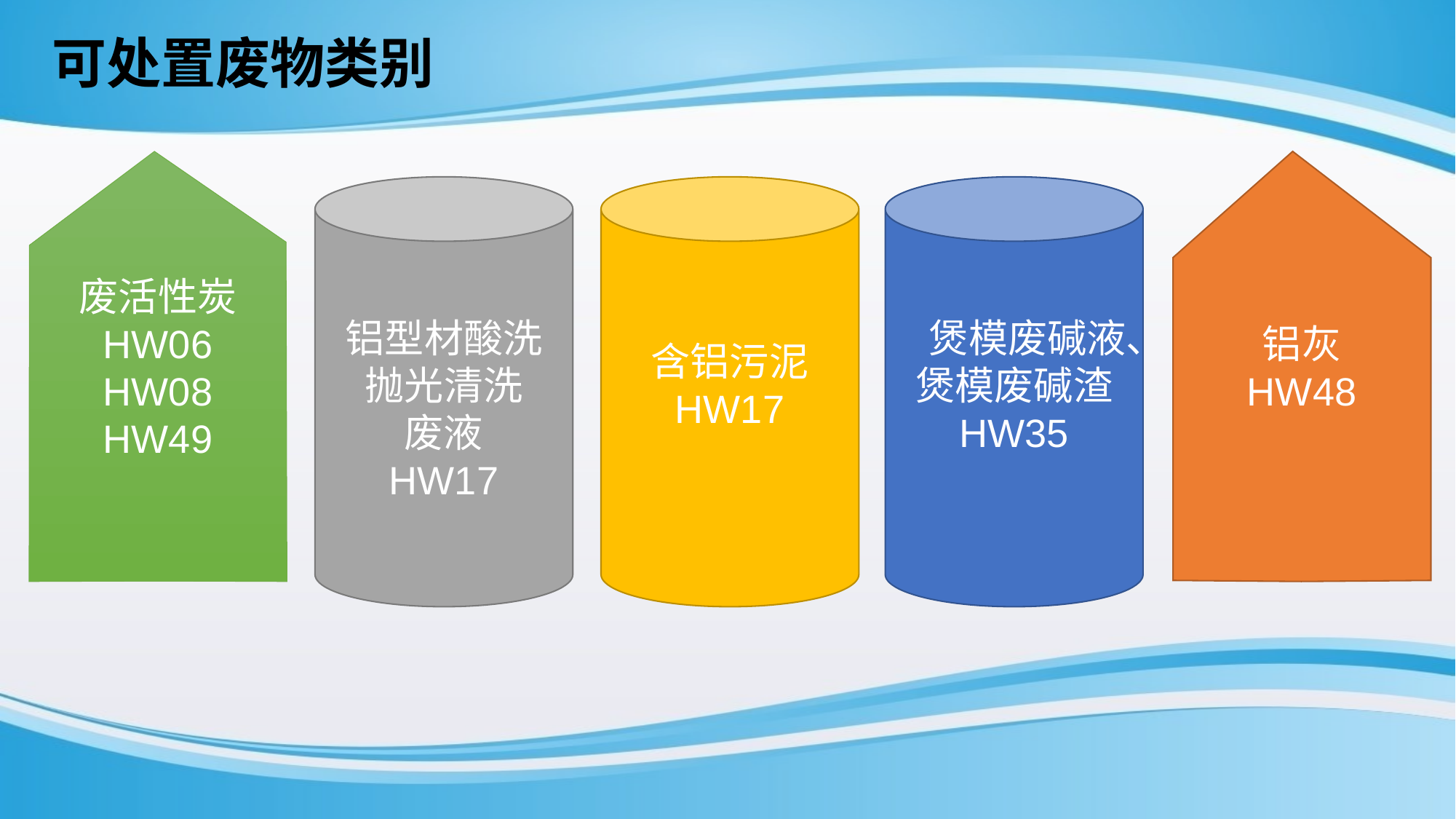

可处置废物类别
废活性炭
HW06
HW08
HW49

铝灰
HW48

铝型材酸洗抛光清洗
废液
HW17
含铝污泥
HW17

  煲模废碱液、煲模废碱渣
HW35